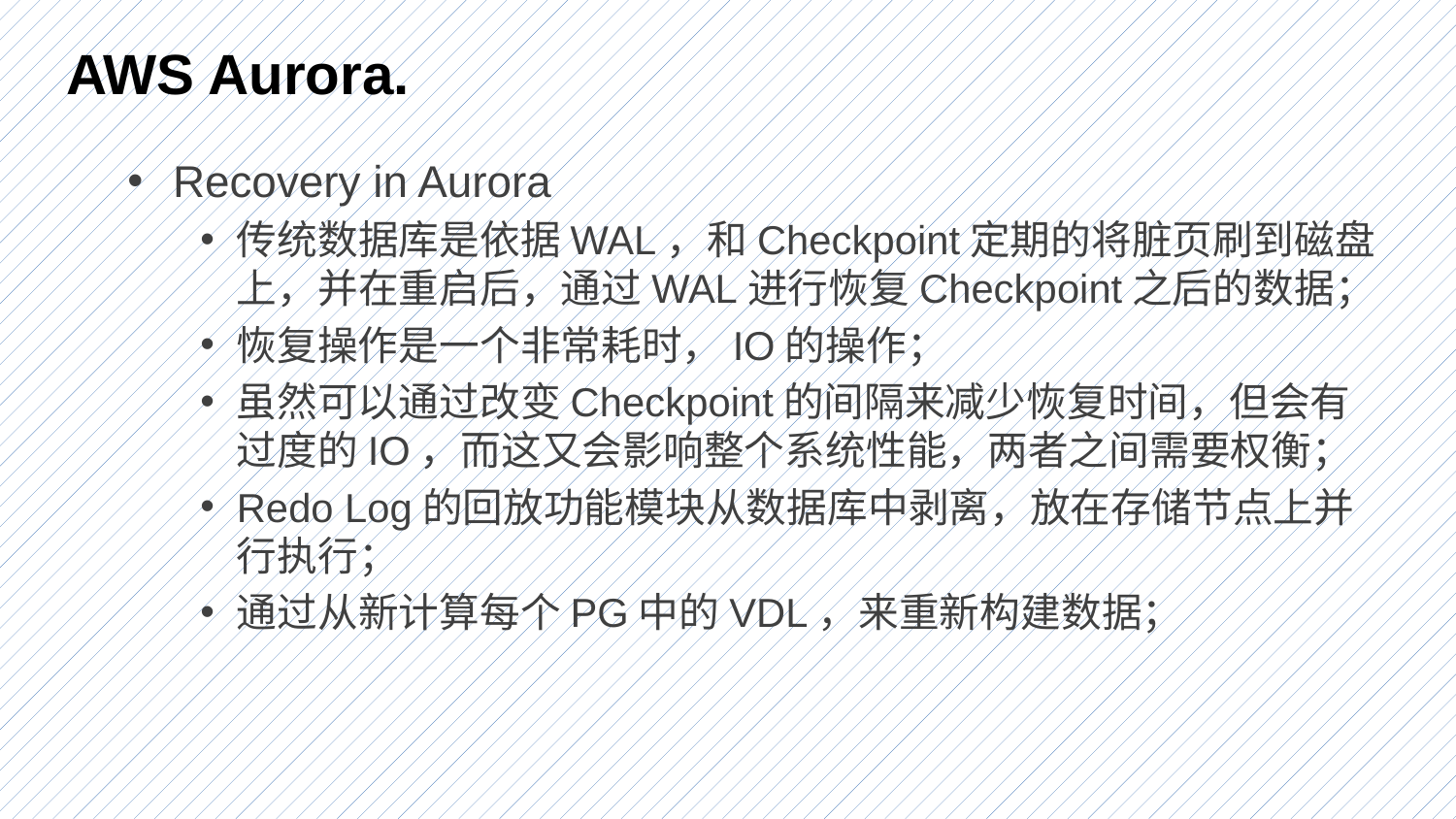

# AWS Aurora.
Recovery in Aurora
传统数据库是依据WAL，和Checkpoint定期的将脏页刷到磁盘上，并在重启后，通过WAL进行恢复Checkpoint之后的数据；
恢复操作是一个非常耗时，IO的操作；
虽然可以通过改变Checkpoint的间隔来减少恢复时间，但会有过度的IO，而这又会影响整个系统性能，两者之间需要权衡；
Redo Log的回放功能模块从数据库中剥离，放在存储节点上并行执行；
通过从新计算每个PG中的VDL，来重新构建数据；